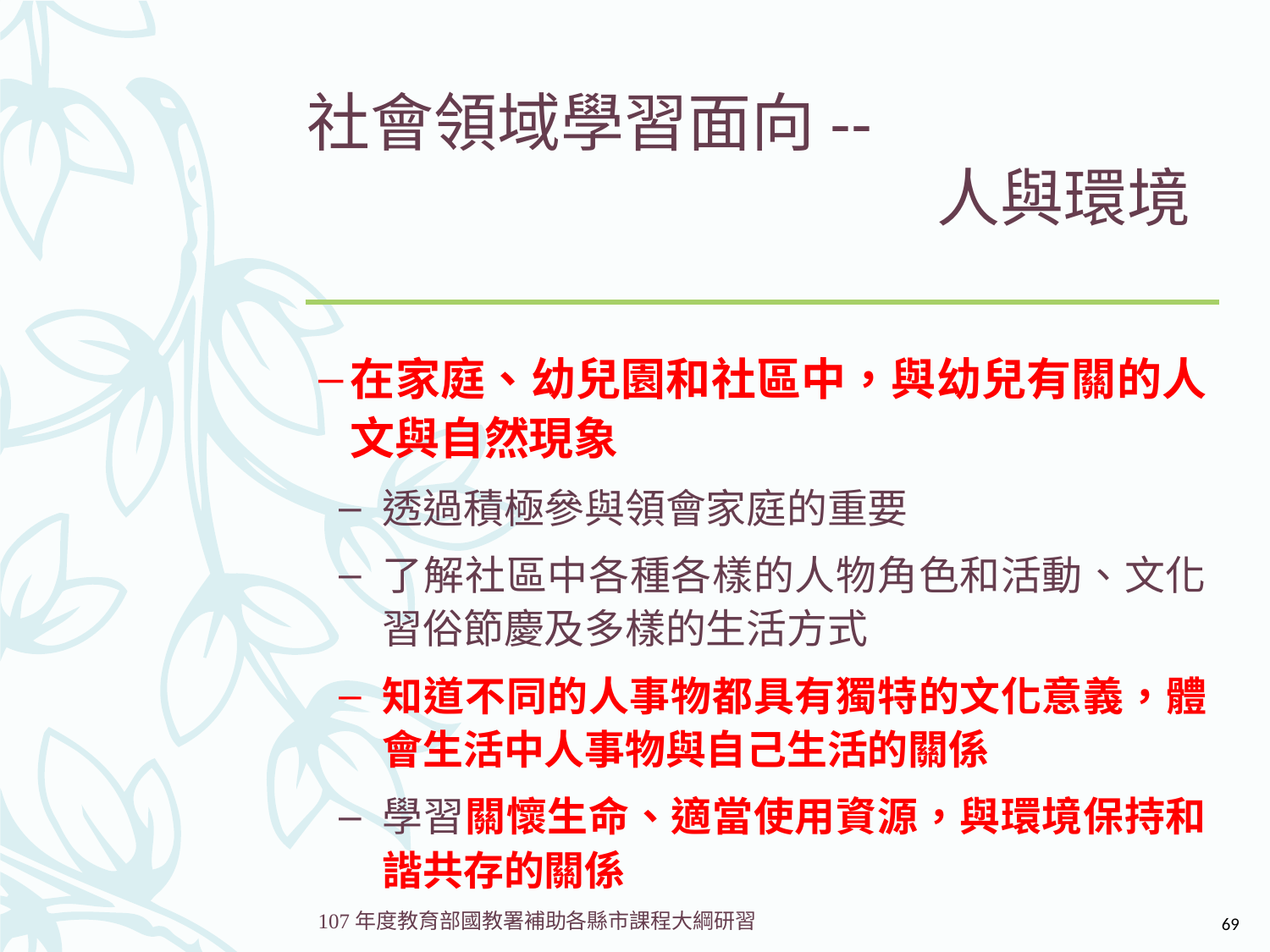

社會領域學習面向--
                                   人與環境
在家庭、幼兒園和社區中，與幼兒有關的人文與自然現象
透過積極參與領會家庭的重要
了解社區中各種各樣的人物角色和活動、文化習俗節慶及多樣的生活方式
知道不同的人事物都具有獨特的文化意義，體會生活中人事物與自己生活的關係
學習關懷生命、適當使用資源，與環境保持和諧共存的關係

69
107年度教育部國教署補助各縣市課程大綱研習